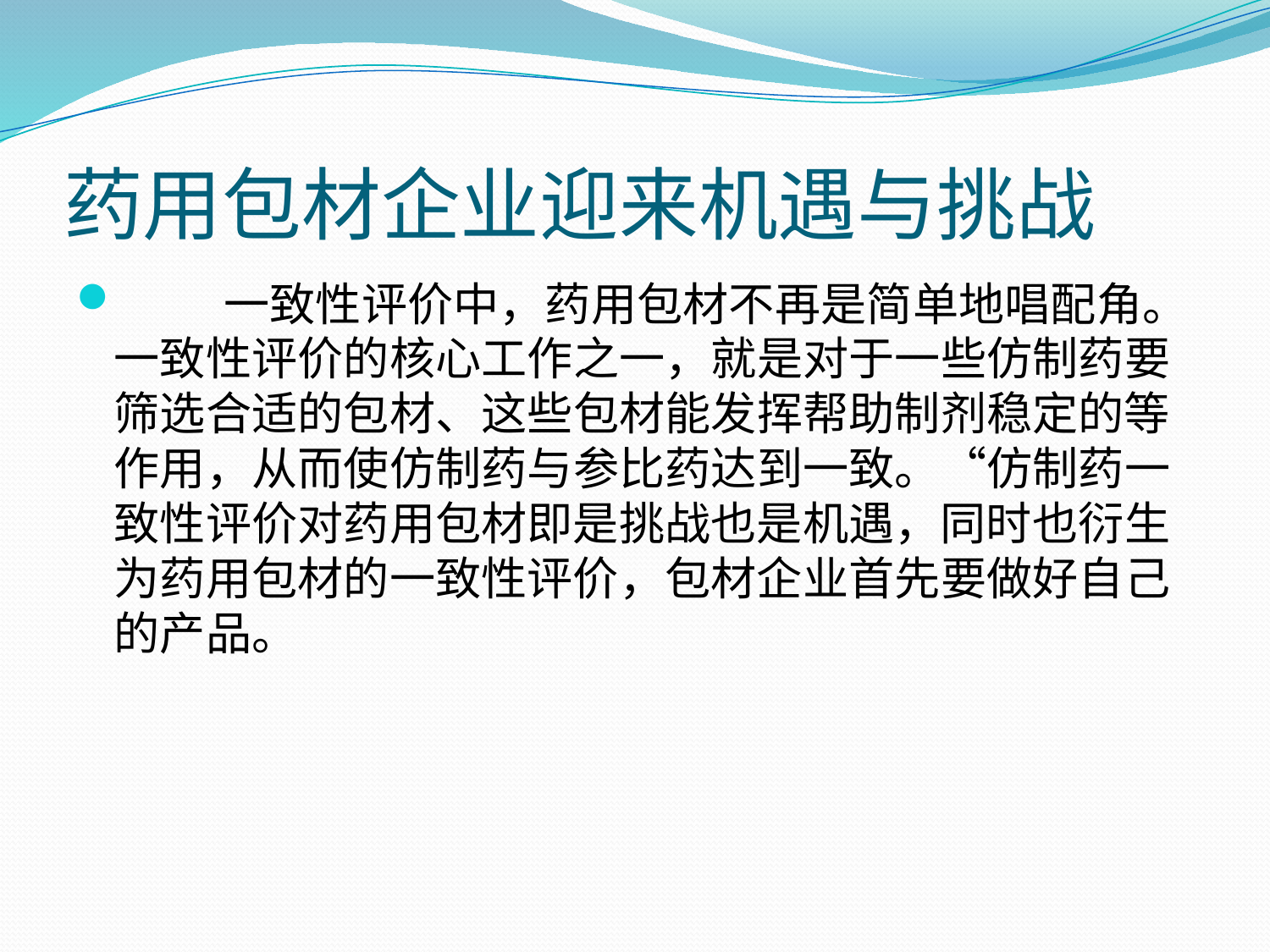

药用包材企业迎来机遇与挑战
         一致性评价中，药用包材不再是简单地唱配角。一致性评价的核心工作之一，就是对于一些仿制药要筛选合适的包材、这些包材能发挥帮助制剂稳定的等作用，从而使仿制药与参比药达到一致。“仿制药一致性评价对药用包材即是挑战也是机遇，同时也衍生为药用包材的一致性评价，包材企业首先要做好自己的产品。